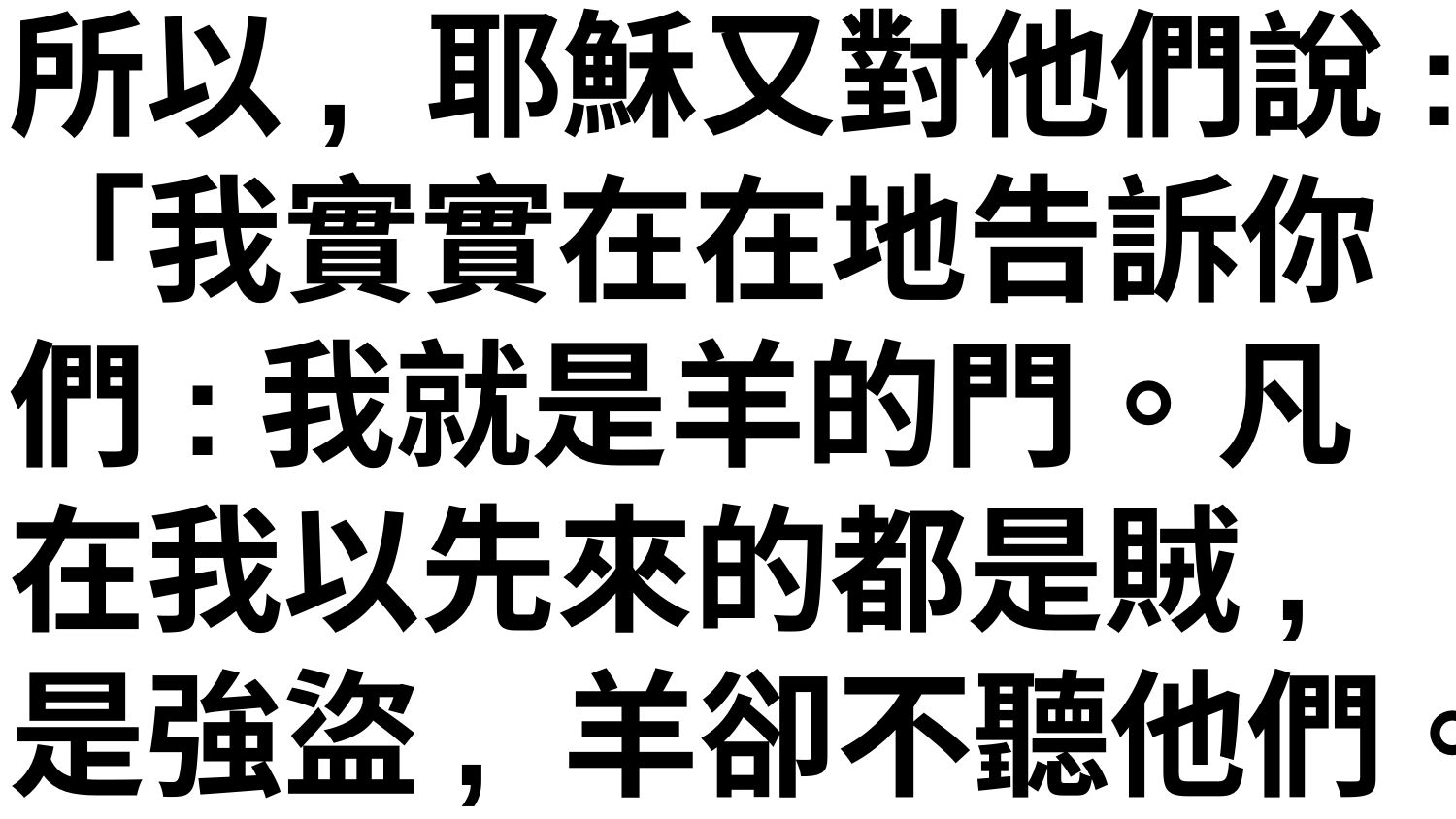

所以, 耶穌又對他們說:「我實實在在地告訴你們:我就是羊的門。凡在我以先來的都是賊, 是強盜, 羊卻不聽他們。